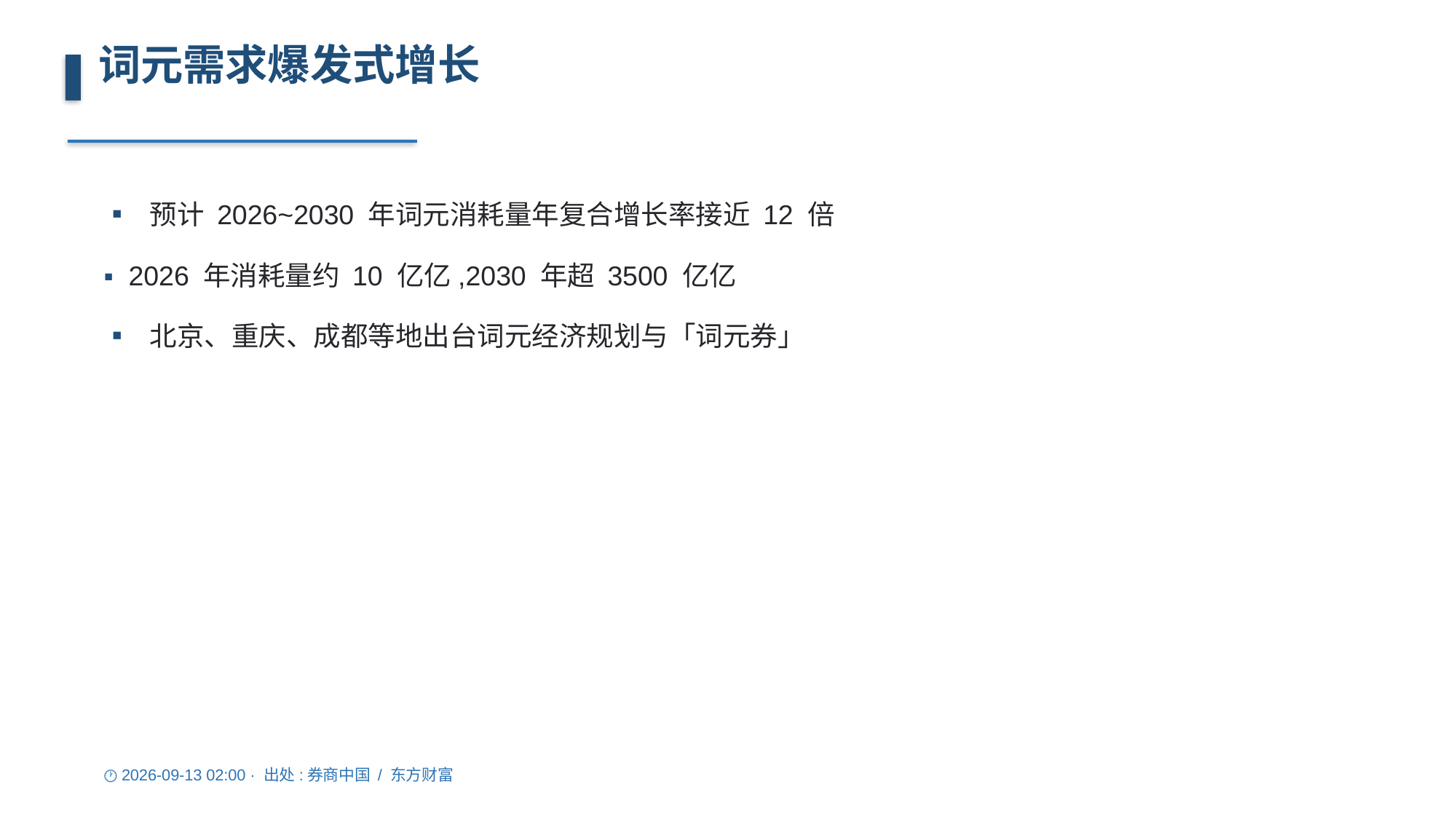

词元需求爆发式增长

▪  预计 2026~2030 年词元消耗量年复合增长率接近 12 倍
▪  2026 年消耗量约 10 亿亿,2030 年超 3500 亿亿
▪  北京、重庆、成都等地出台词元经济规划与「词元券」
🕐 2026-09-13 02:00 · 出处:券商中国 / 东方财富